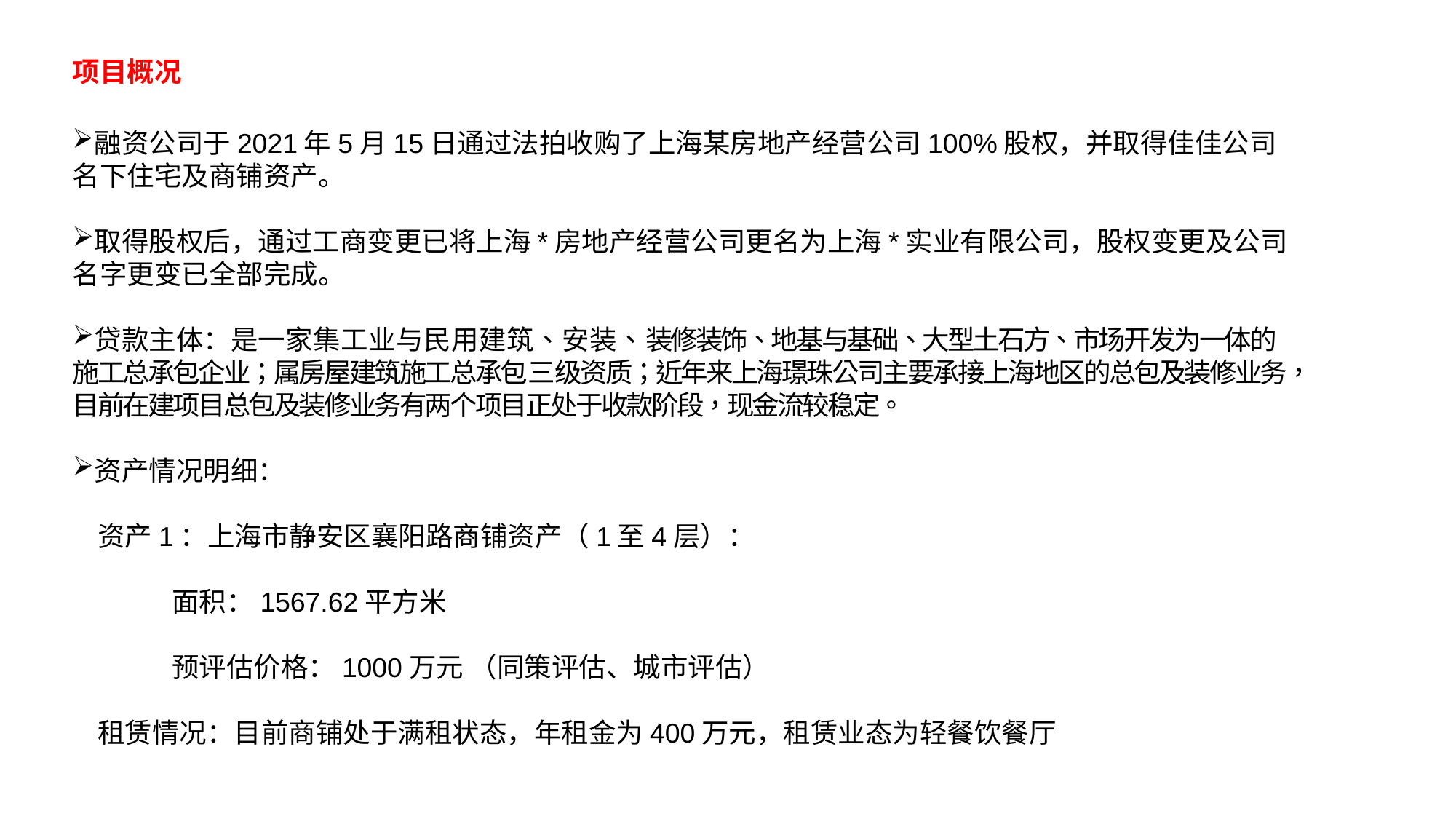

融资公司于2021年5月15日通过法拍收购了上海某房地产经营公司100%股权，并取得佳佳公司名下住宅及商铺资产。

取得股权后，通过工商变更已将上海*房地产经营公司更名为上海*实业有限公司，股权变更及公司名字更变已全部完成。

贷款主体：是一家集工业与民用建筑、安装、装修装饰、地基与基础、大型土石方、市场开发为一体的施工总承包企业；属房屋建筑施工总承包三级资质；近年来上海璟珠公司主要承接上海地区的总包及装修业务，目前在建项目总包及装修业务有两个项目正处于收款阶段，现金流较稳定。

资产情况明细：

   资产1：上海市静安区襄阳路商铺资产（1至4层）：

               面积：1567.62平方米

               预评估价格：1000万元 （同策评估、城市评估）

   租赁情况：目前商铺处于满租状态，年租金为400万元，租赁业态为轻餐饮餐厅

项目概况